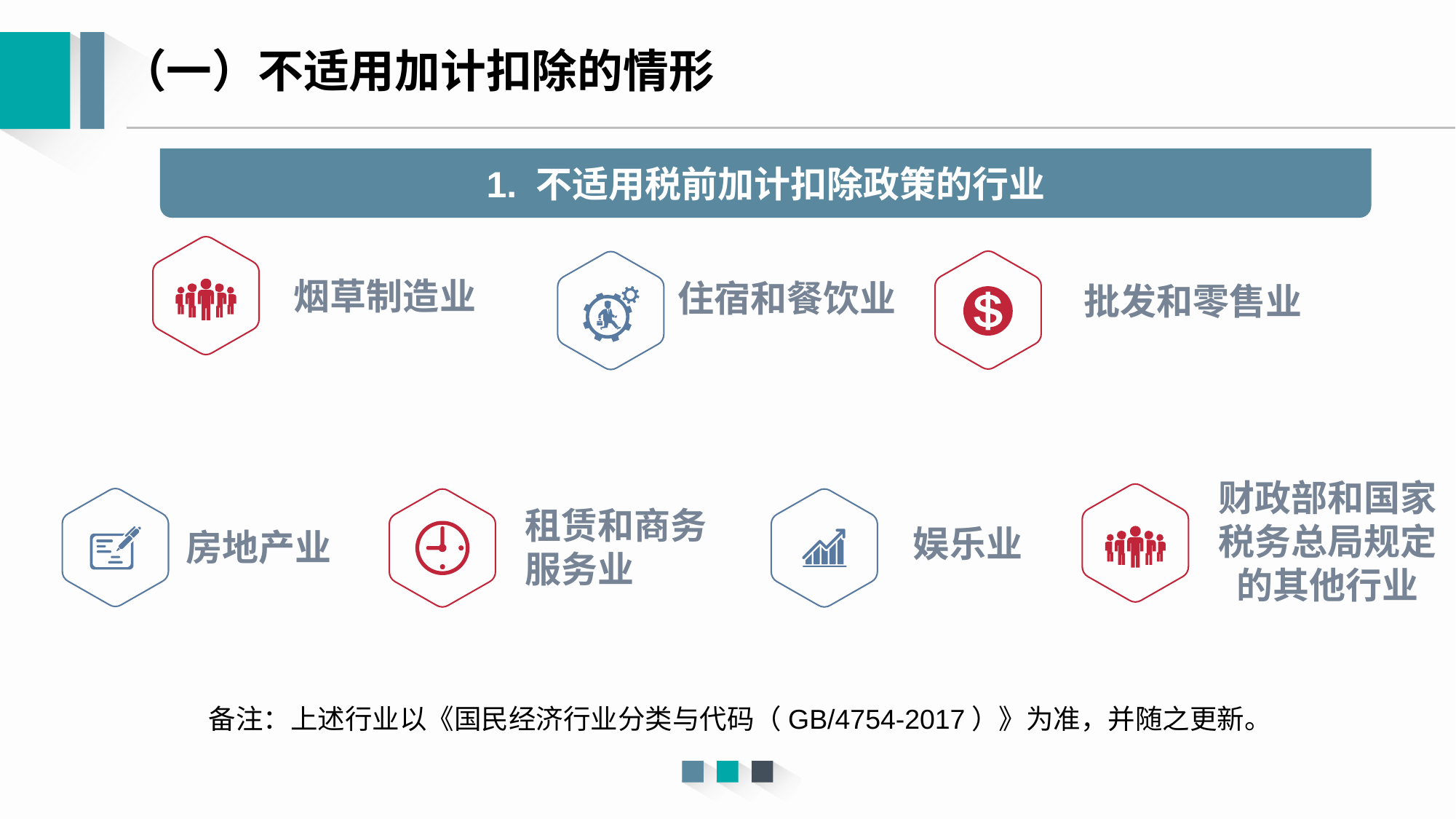

（一）不适用加计扣除的情形

1. 不适用税前加计扣除政策的行业

烟草制造业
住宿和餐饮业

批发和零售业

财政部和国家税务总局规定的其他行业

租赁和商务服务业

娱乐业
房地产业

备注：上述行业以《国民经济行业分类与代码（GB/4754-2017）》为准，并随之更新。